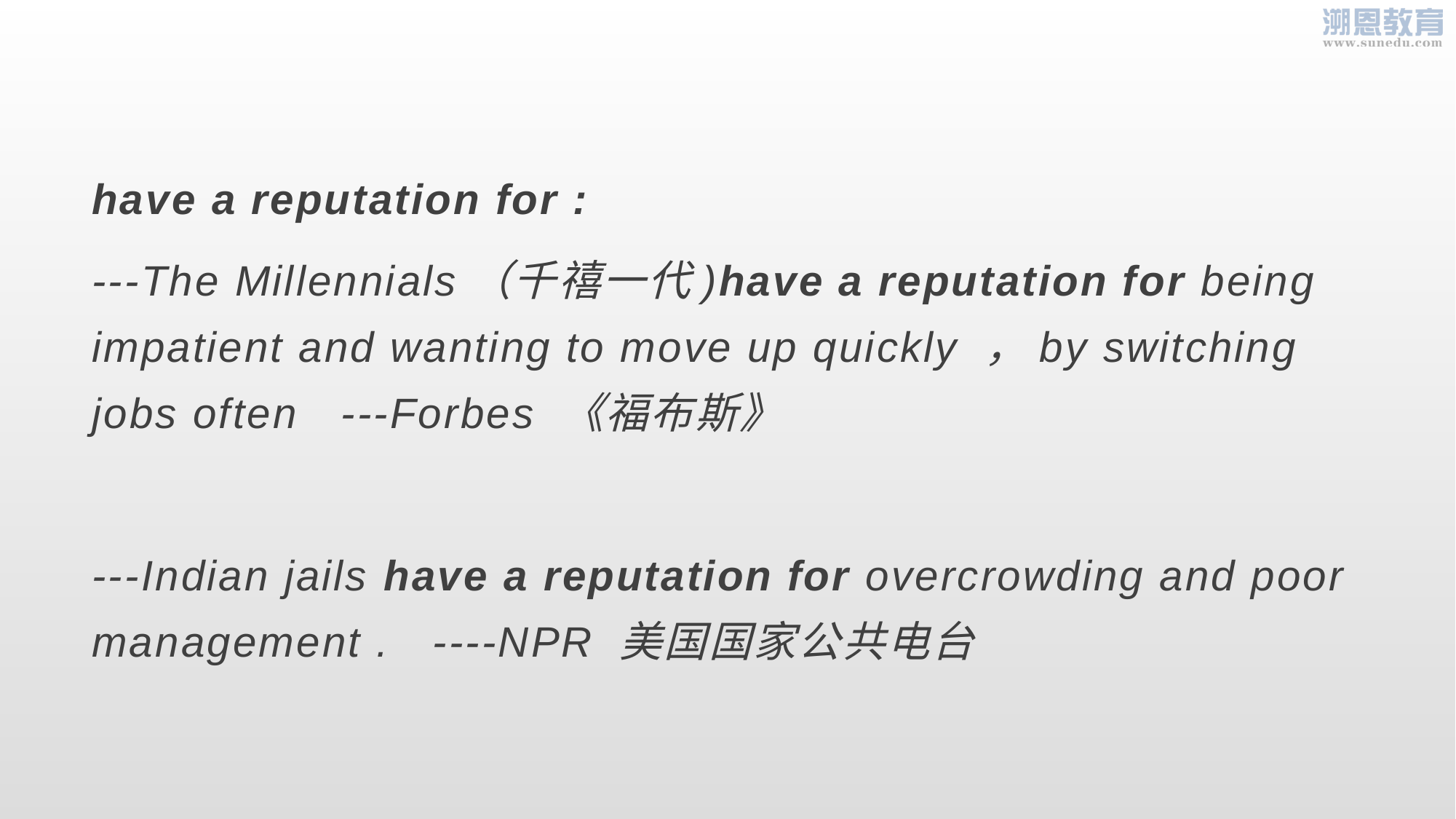

#
have a reputation for :
---The Millennials（千禧一代)have a reputation for being impatient and wanting to move up quickly ，by switching jobs often   ---Forbes 《福布斯》

---Indian jails have a reputation for overcrowding and poor management .   ----NPR 美国国家公共电台